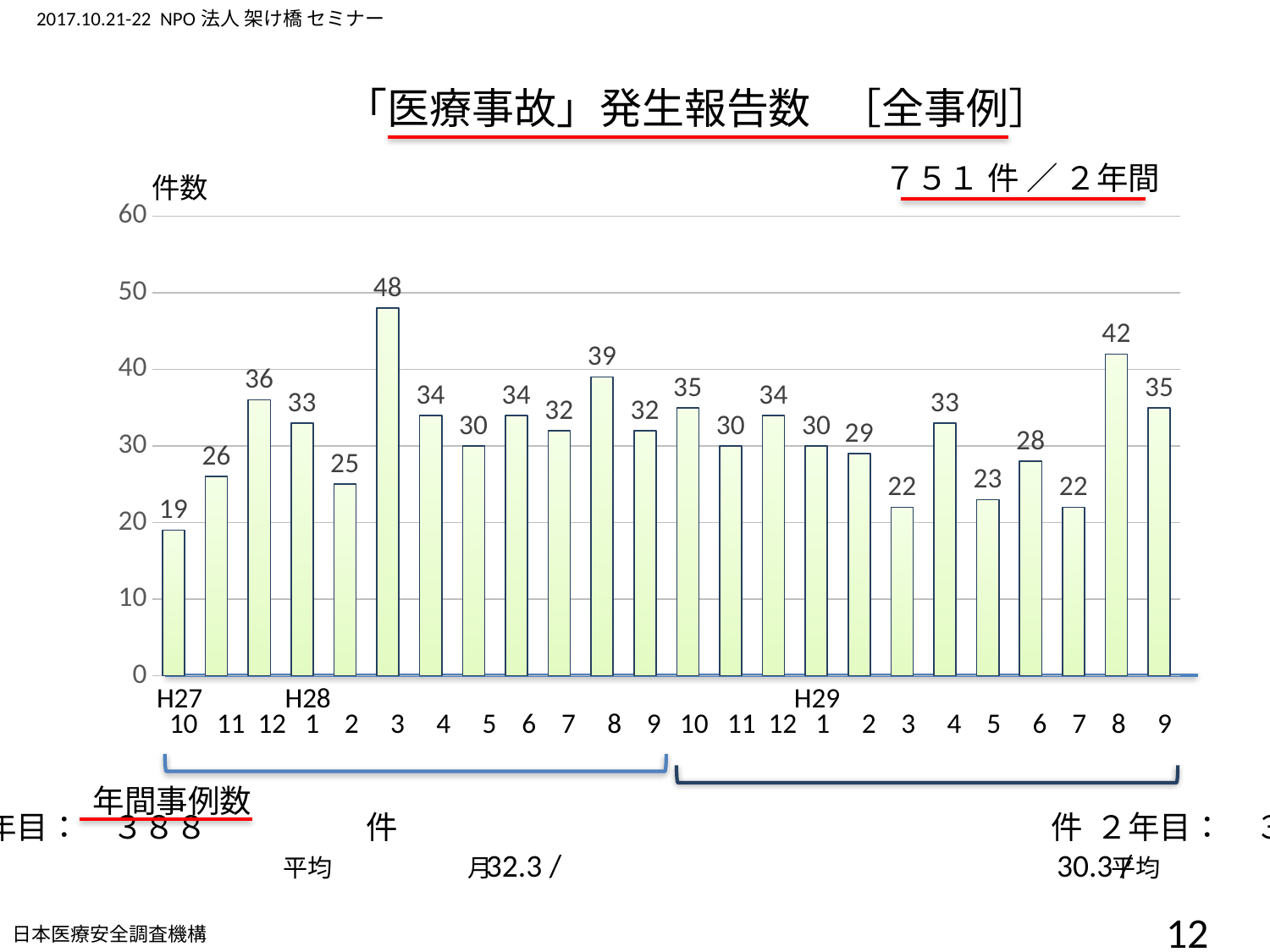

「医療事故」発生報告数   ［全事例］
７５１ 件 ／ ２年間
件数

### Chart

| Category |  |
|---|---|
H27             H28                                                                         H29
  10   11  12   1    2     3     4     5    6    7     8    9   10   11  12   1     2    3     4    5     6    7    8     9

年間事例数
１年目：　３８８	　件						２年目：　３６３
件
32.3 /                                                                     30.3 /
平均　　　　　  月　　　　　　　　　　　　　　　　　　　　　　　　　平均　　　　　　月